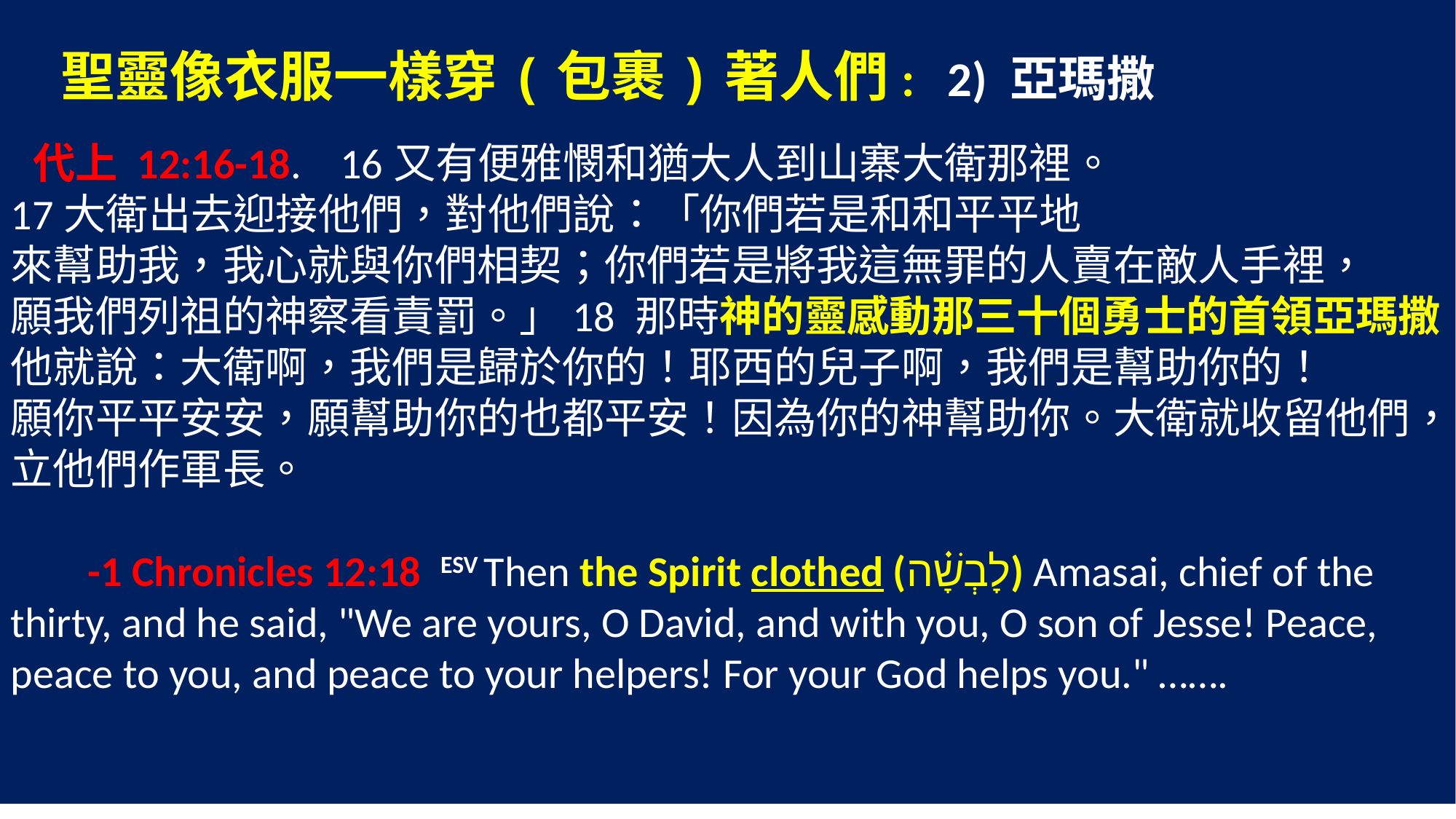

聖靈像衣服一樣穿(包裹)著人們:   2) 亞瑪撒

 代上 12:16-18.    16又有便雅憫和猶大人到山寨大衛那裡。
17大衛出去迎接他們，對他們說：「你們若是和和平平地
來幫助我，我心就與你們相契；你們若是將我這無罪的人賣在敵人手裡，
願我們列祖的神察看責罰。」18 那時神的靈感動那三十個勇士的首領亞瑪撒，他就說：大衛啊，我們是歸於你的！耶西的兒子啊，我們是幫助你的！
願你平平安安，願幫助你的也都平安！因為你的神幫助你。大衛就收留他們，立他們作軍長。

        -1 Chronicles 12:18  ‎ESV Then the Spirit clothed (לָבְשָׁ֗ה) Amasai, chief of the thirty, and he said, "We are yours, O David, and with you, O son of Jesse! Peace, peace to you, and peace to your helpers! For your God helps you." …….